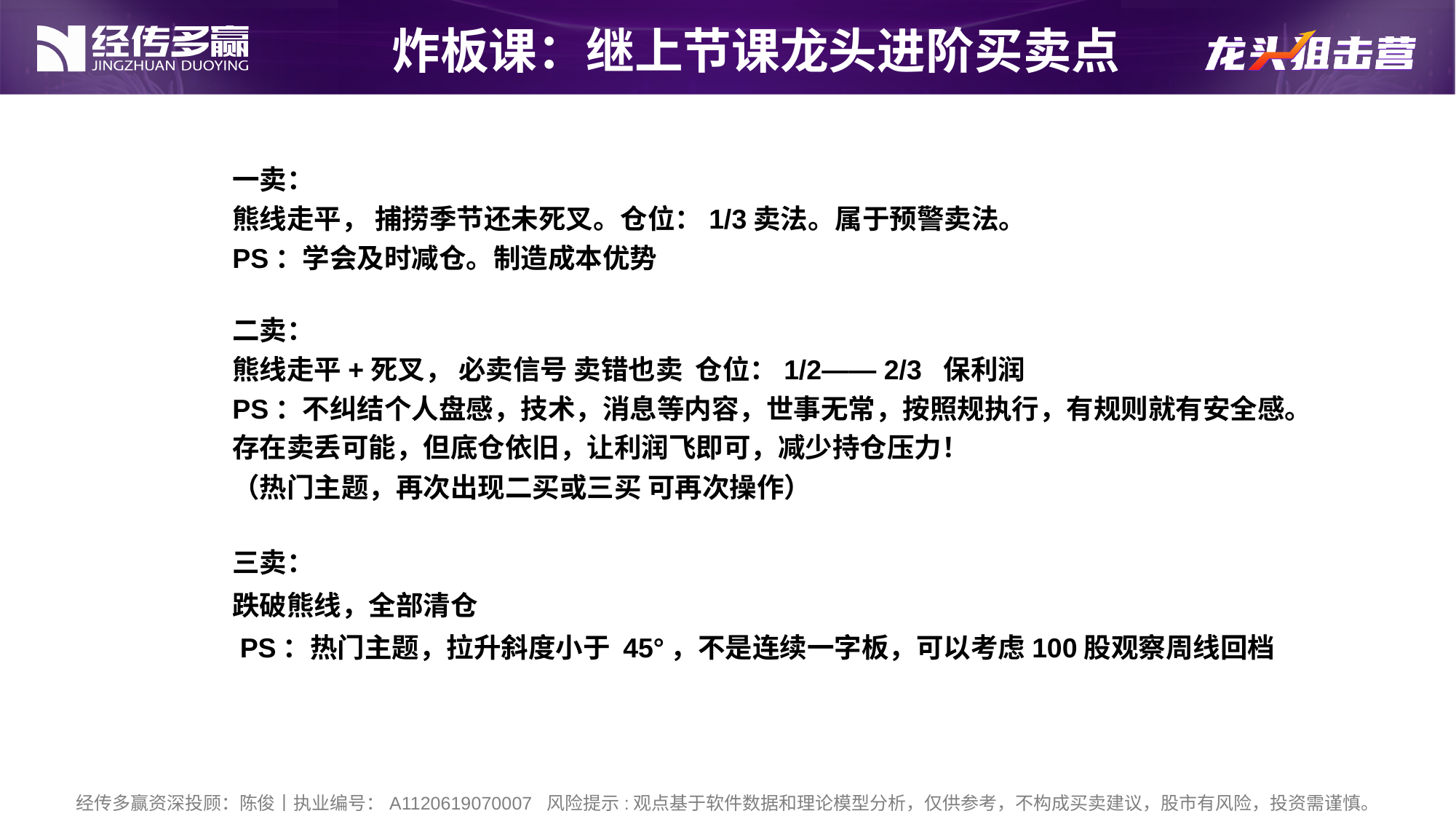

炸板课：继上节课龙头进阶买卖点
一卖：
熊线走平， 捕捞季节还未死叉。仓位：1/3卖法。属于预警卖法。
PS：学会及时减仓。制造成本优势

二卖：
熊线走平+死叉， 必卖信号 卖错也卖  仓位：1/2—— 2/3  保利润
PS：不纠结个人盘感，技术，消息等内容，世事无常，按照规执行，有规则就有安全感。
存在卖丢可能，但底仓依旧，让利润飞即可，减少持仓压力！
（热门主题，再次出现二买或三买 可再次操作）

三卖：
跌破熊线，全部清仓
 PS：热门主题，拉升斜度小于 45°，不是连续一字板，可以考虑100股观察周线回档
揭秘